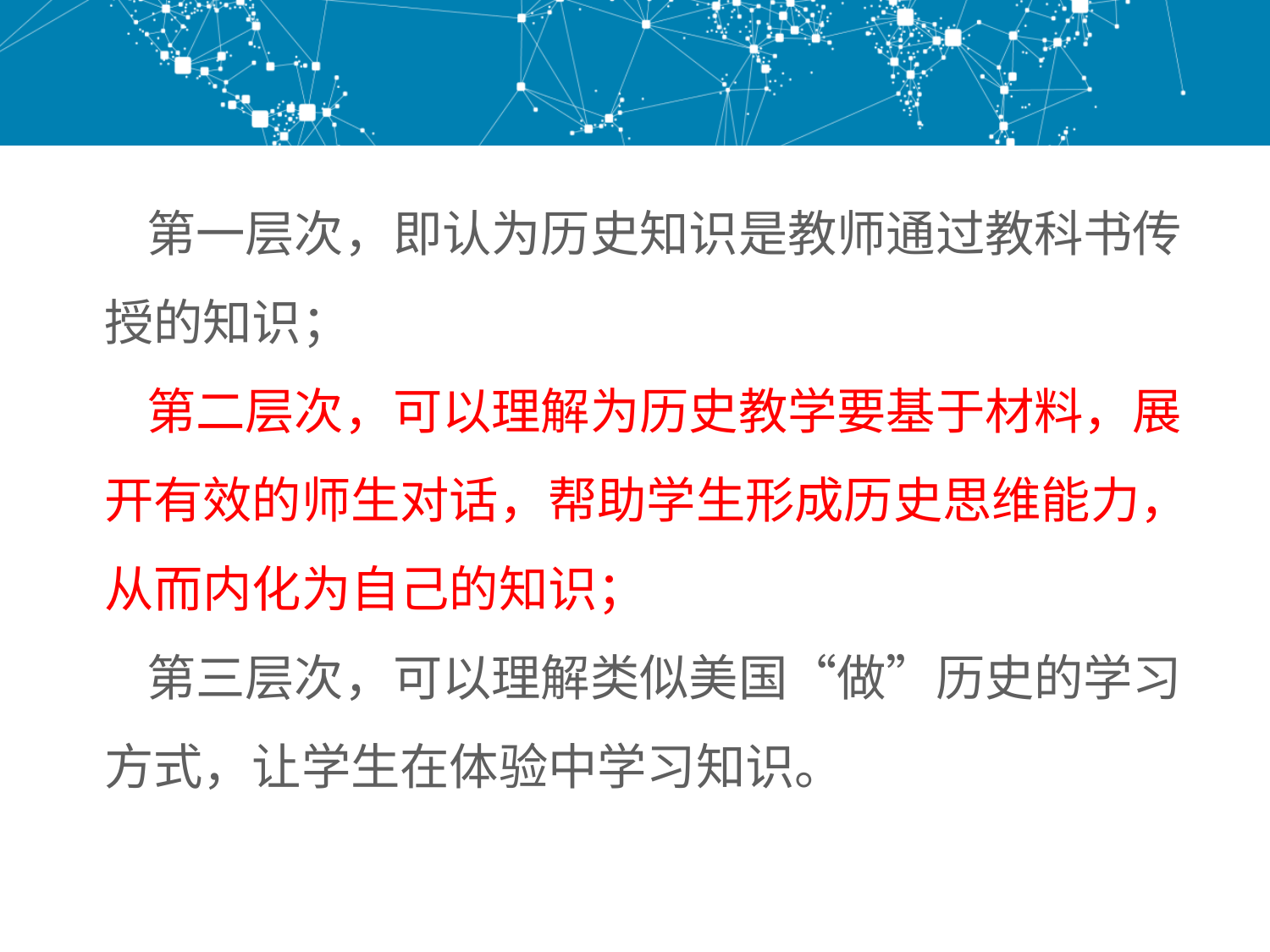

#
第一层次，即认为历史知识是教师通过教科书传授的知识；
第二层次，可以理解为历史教学要基于材料，展开有效的师生对话，帮助学生形成历史思维能力，从而内化为自己的知识；
第三层次，可以理解类似美国“做”历史的学习方式，让学生在体验中学习知识。